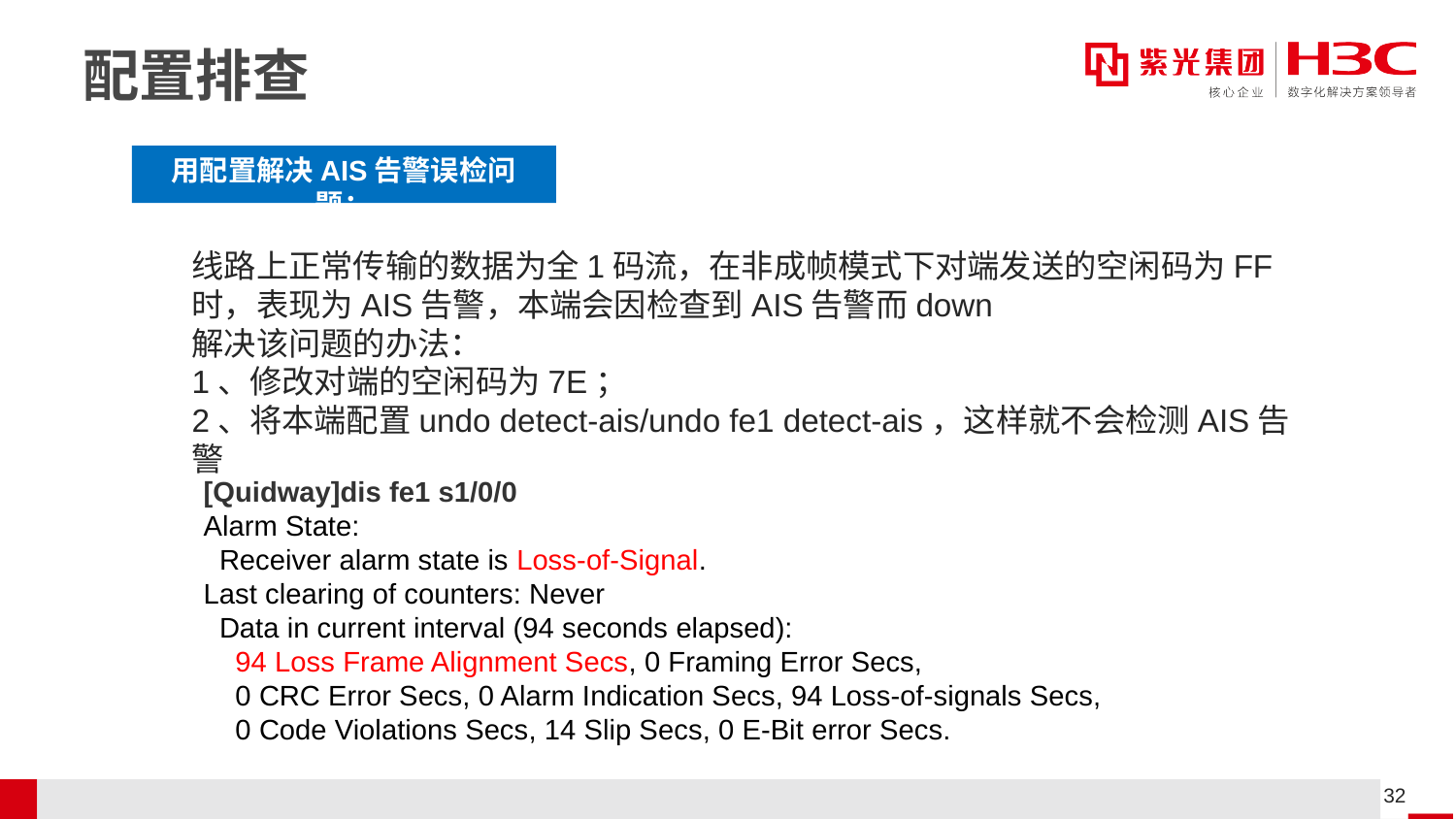

# 配置排查
用配置解决AIS告警误检问题：
线路上正常传输的数据为全1码流，在非成帧模式下对端发送的空闲码为FF时，表现为AIS告警，本端会因检查到AIS告警而down
解决该问题的办法：
1、修改对端的空闲码为7E；
2、将本端配置undo detect-ais/undo fe1 detect-ais，这样就不会检测AIS告警
[Quidway]dis fe1 s1/0/0
Alarm State:
  Receiver alarm state is Loss-of-Signal.
Last clearing of counters: Never
  Data in current interval (94 seconds elapsed):
    94 Loss Frame Alignment Secs, 0 Framing Error Secs,
    0 CRC Error Secs, 0 Alarm Indication Secs, 94 Loss-of-signals Secs,
    0 Code Violations Secs, 14 Slip Secs, 0 E-Bit error Secs.